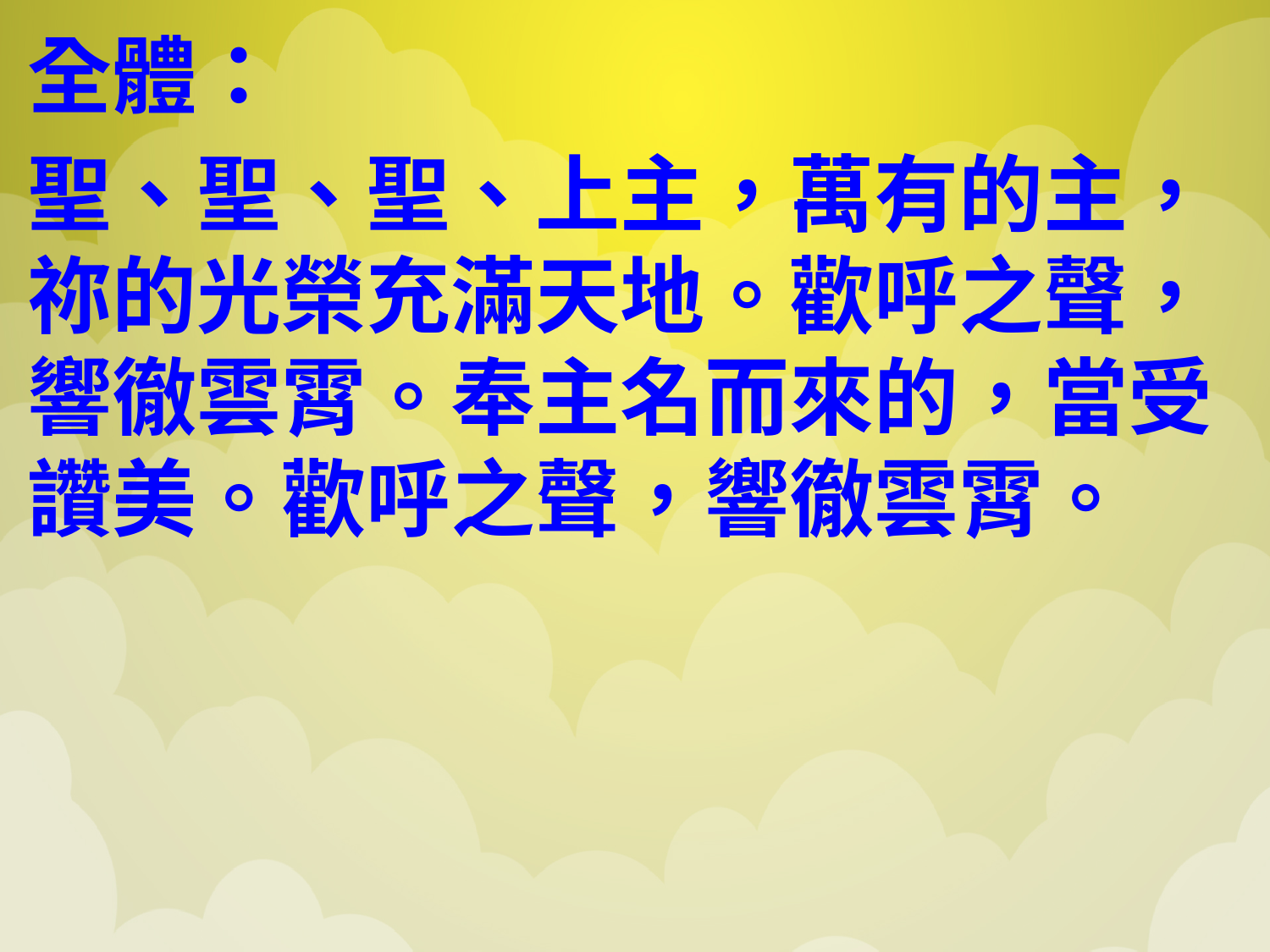

全體：
聖、聖、聖、上主，萬有的主，祢的光榮充滿天地。歡呼之聲，響徹雲霄。奉主名而來的，當受讚美。歡呼之聲，響徹雲霄。